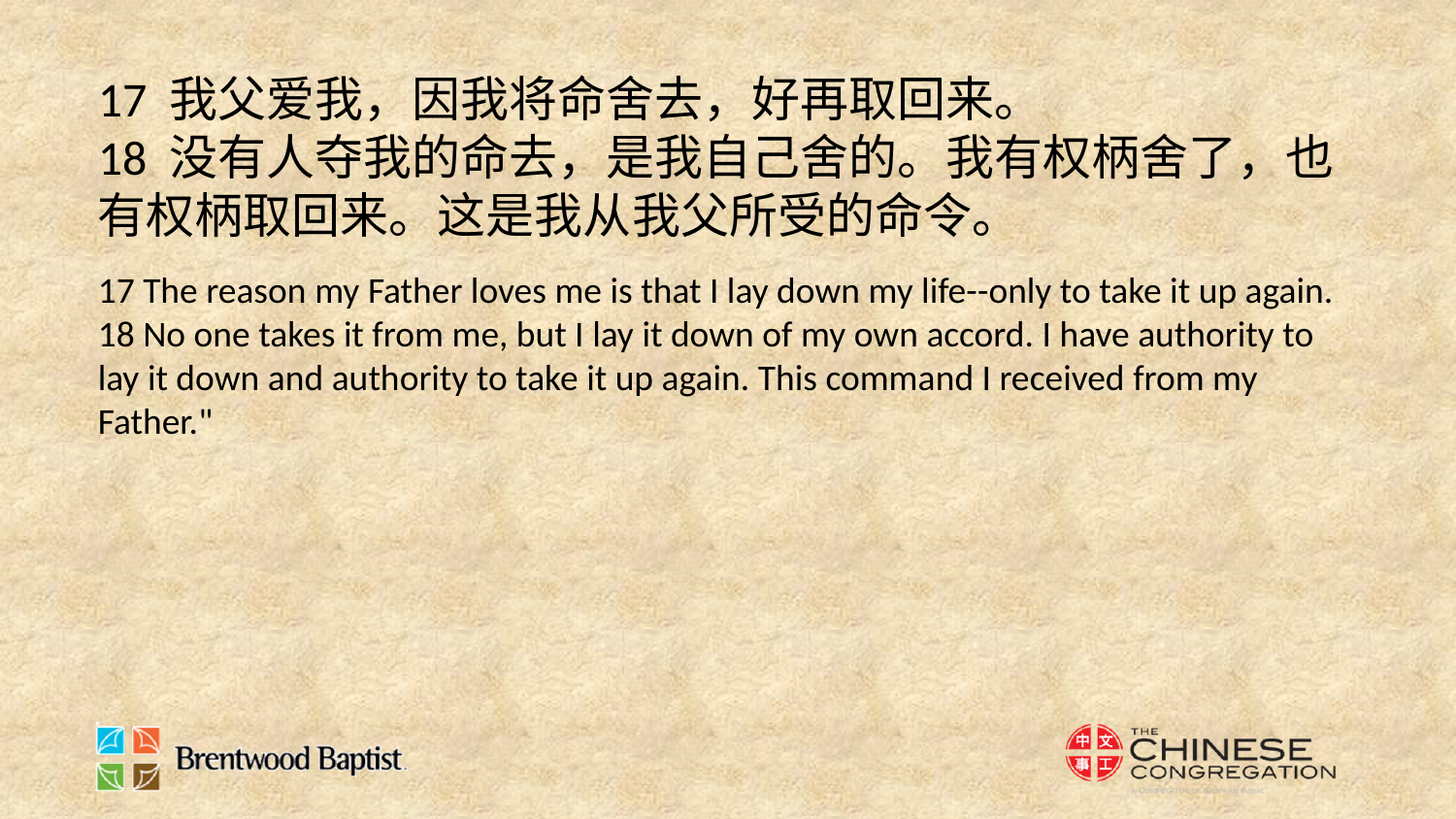

17 我父爱我，因我将命舍去，好再取回来。
18 没有人夺我的命去，是我自己舍的。我有权柄舍了，也有权柄取回来。这是我从我父所受的命令。

17 The reason my Father loves me is that I lay down my life--only to take it up again.
18 No one takes it from me, but I lay it down of my own accord. I have authority to lay it down and authority to take it up again. This command I received from my Father."